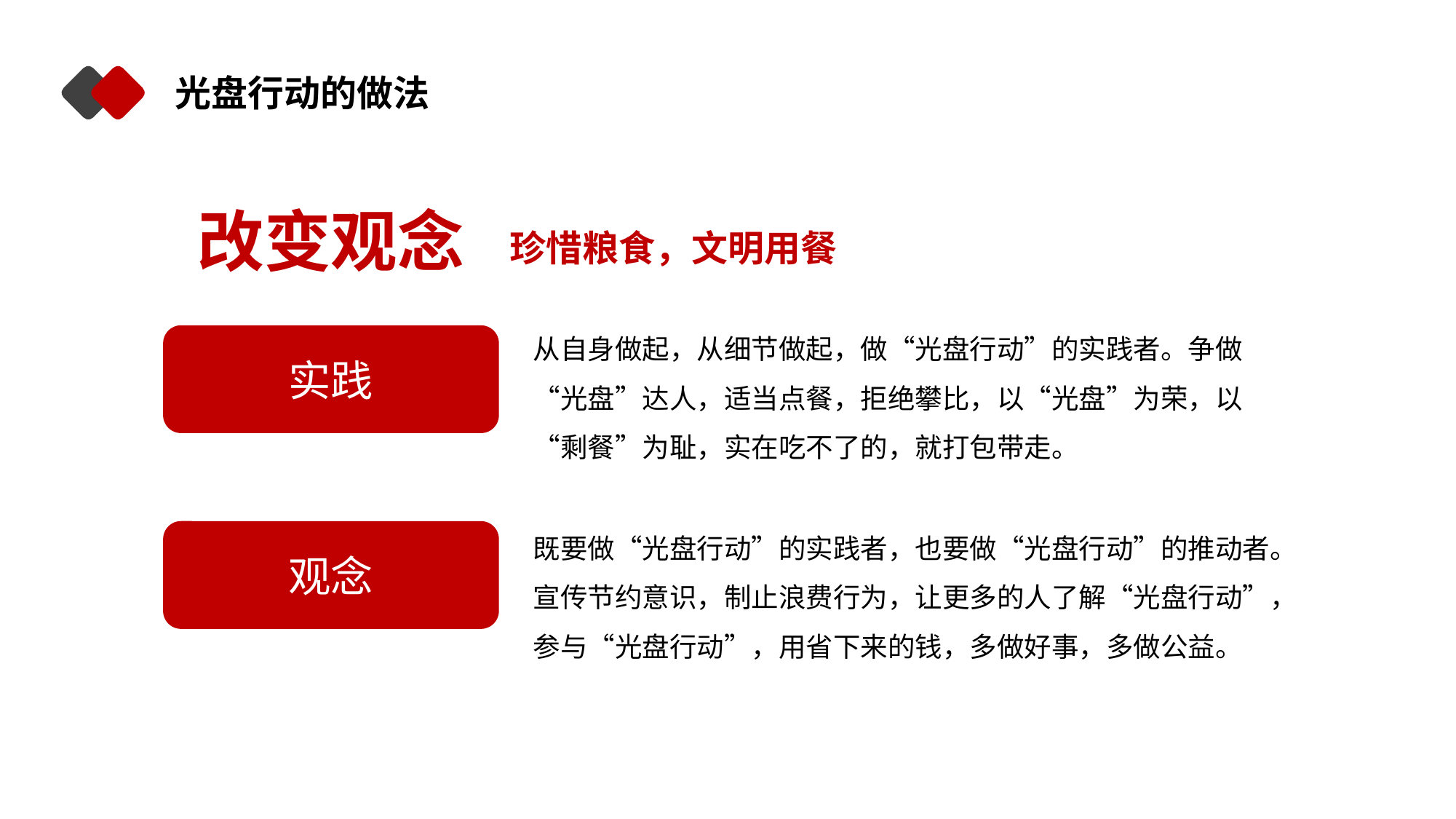

光盘行动的做法

改变观念
珍惜粮食，文明用餐
从自身做起，从细节做起，做“光盘行动”的实践者。争做“光盘”达人，适当点餐，拒绝攀比，以“光盘”为荣，以“剩餐”为耻，实在吃不了的，就打包带走。
实践
既要做“光盘行动”的实践者，也要做“光盘行动”的推动者。宣传节约意识，制止浪费行为，让更多的人了解“光盘行动”，参与“光盘行动”，用省下来的钱，多做好事，多做公益。
观念